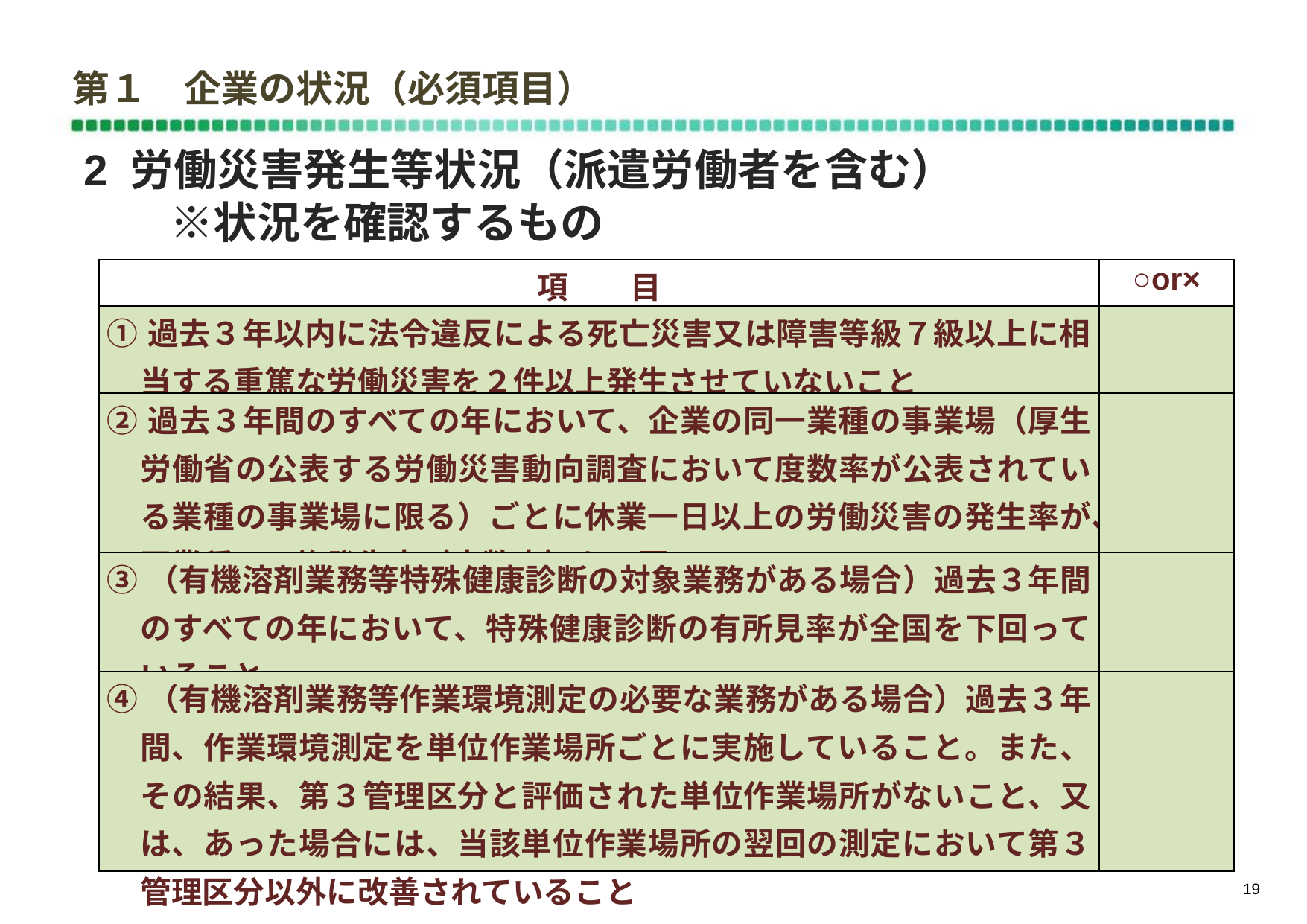

# 第１　企業の状況（必須項目）
2 労働災害発生等状況（派遣労働者を含む）
　　※状況を確認するもの

| 項　　目 | ○or× |
| --- | --- |
| ①過去３年以内に法令違反による死亡災害又は障害等級７級以上に相当する重篤な労働災害を２件以上発生させていないこと |  |
| ②過去３年間のすべての年において、企業の同一業種の事業場（厚生労働省の公表する労働災害動向調査において度数率が公表されている業種の事業場に限る）ごとに休業一日以上の労働災害の発生率が、同業種の平均発生率（度数率）を下回っていること |  |
| ③（有機溶剤業務等特殊健康診断の対象業務がある場合）過去３年間のすべての年において、特殊健康診断の有所見率が全国を下回っていること |  |
| ④（有機溶剤業務等作業環境測定の必要な業務がある場合）過去３年間、作業環境測定を単位作業場所ごとに実施していること。また、その結果、第３管理区分と評価された単位作業場所がないこと、又は、あった場合には、当該単位作業場所の翌回の測定において第３管理区分以外に改善されていること |  |
19